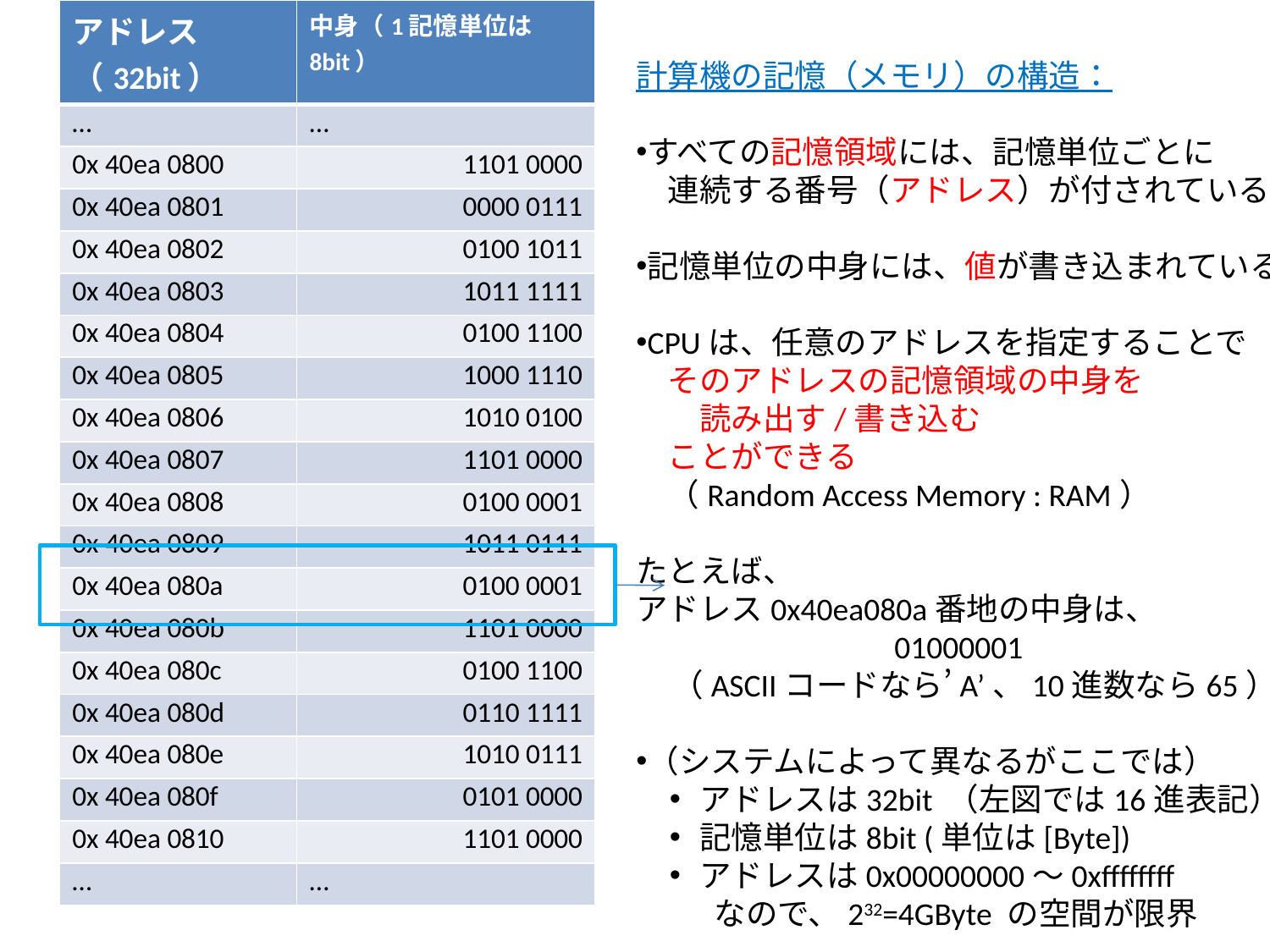

| アドレス（32bit） | 中身（1記憶単位は8bit） |
| --- | --- |
| … | … |
| 0x 40ea 0800 | 1101 0000 |
| 0x 40ea 0801 | 0000 0111 |
| 0x 40ea 0802 | 0100 1011 |
| 0x 40ea 0803 | 1011 1111 |
| 0x 40ea 0804 | 0100 1100 |
| 0x 40ea 0805 | 1000 1110 |
| 0x 40ea 0806 | 1010 0100 |
| 0x 40ea 0807 | 1101 0000 |
| 0x 40ea 0808 | 0100 0001 |
| 0x 40ea 0809 | 1011 0111 |
| 0x 40ea 080a | 0100 0001 |
| 0x 40ea 080b | 1101 0000 |
| 0x 40ea 080c | 0100 1100 |
| 0x 40ea 080d | 0110 1111 |
| 0x 40ea 080e | 1010 0111 |
| 0x 40ea 080f | 0101 0000 |
| 0x 40ea 0810 | 1101 0000 |
| … | … |
計算機の記憶（メモリ）の構造：

すべての記憶領域には、記憶単位ごとに
　連続する番号（アドレス）が付されている

記憶単位の中身には、値が書き込まれている

CPUは、任意のアドレスを指定することで
　そのアドレスの記憶領域の中身を
　　読み出す/書き込む
　ことができる
　（Random Access Memory : RAM）

たとえば、
アドレス0x40ea080a番地の中身は、
 01000001
　（ASCIIコードなら’A’、10進数なら65）

（システムによって異なるがここでは）
アドレスは32bit （左図では16進表記）
記憶単位は8bit (単位は[Byte])
アドレスは0x00000000～0xffffffff
 なので、232=4GByte の空間が限界